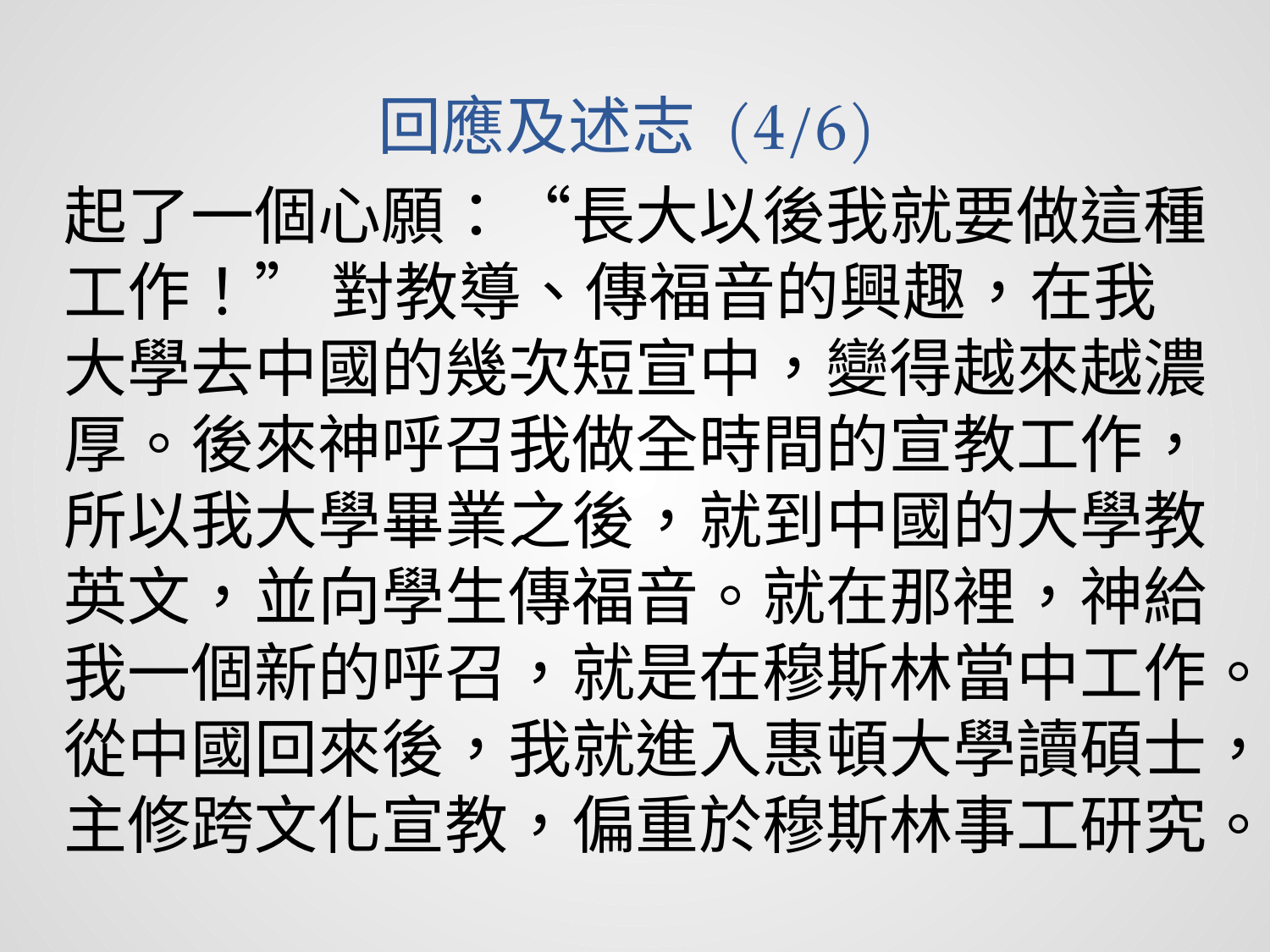

# 回應及述志 (4/6)
起了一個心願：“長大以後我就要做這種工作！” 對教導、傳福音的興趣，在我大學去中國的幾次短宣中，變得越來越濃厚。後來神呼召我做全時間的宣教工作，所以我大學畢業之後，就到中國的大學教英文，並向學生傳福音。就在那裡，神給我一個新的呼召，就是在穆斯林當中工作。從中國回來後，我就進入惠頓大學讀碩士，主修跨文化宣教，偏重於穆斯林事工研究。